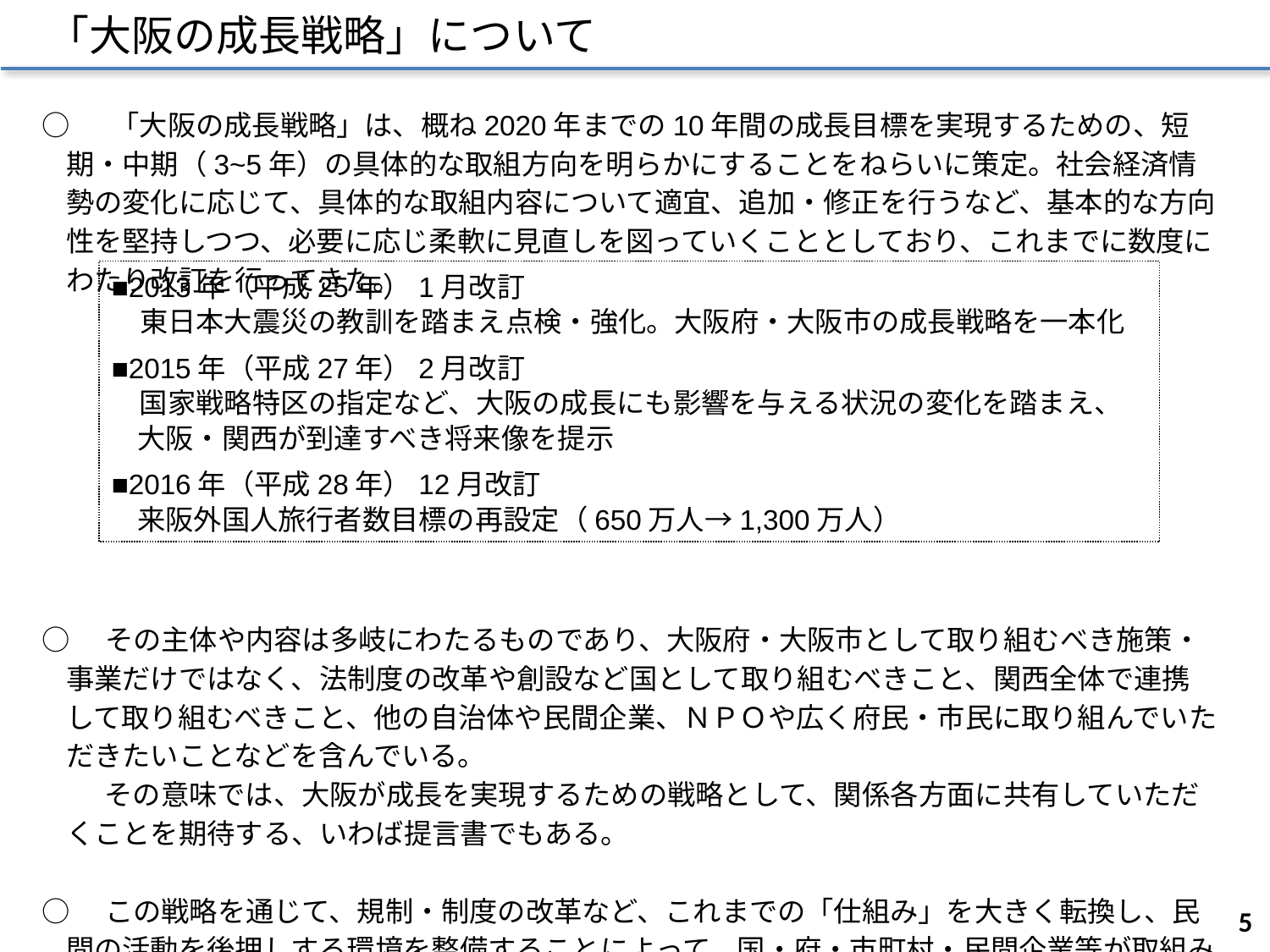

「大阪の成長戦略」について
○　 「大阪の成長戦略」は、概ね2020年までの10年間の成長目標を実現するための、短期・中期（3~5年）の具体的な取組方向を明らかにすることをねらいに策定。社会経済情勢の変化に応じて、具体的な取組内容について適宜、追加・修正を行うなど、基本的な方向性を堅持しつつ、必要に応じ柔軟に見直しを図っていくこととしており、これまでに数度にわたり改訂を行ってきた。

○　その主体や内容は多岐にわたるものであり、大阪府・大阪市として取り組むべき施策・事業だけではなく、法制度の改革や創設など国として取り組むべきこと、関西全体で連携して取り組むべきこと、他の自治体や民間企業、ＮＰＯや広く府民・市民に取り組んでいただきたいことなどを含んでいる。
　 　その意味では、大阪が成長を実現するための戦略として、関係各方面に共有していただくことを期待する、いわば提言書でもある。

○　この戦略を通じて、規制・制度の改革など、これまでの「仕組み」を大きく転換し、民間の活動を後押しする環境を整備することによって、国・府・市町村・民間企業等が取組みの方向性を共有し、ともに取組みを進め、大阪の成長を実現していく。
■2013年（平成25年）1月改訂
　東日本大震災の教訓を踏まえ点検・強化。大阪府・大阪市の成長戦略を一本化
■2015年（平成27年）2月改訂
　国家戦略特区の指定など、大阪の成長にも影響を与える状況の変化を踏まえ、
   大阪・関西が到達すべき将来像を提示
■2016年（平成28年）12月改訂
   来阪外国人旅行者数目標の再設定（650万人→1,300万人）
5